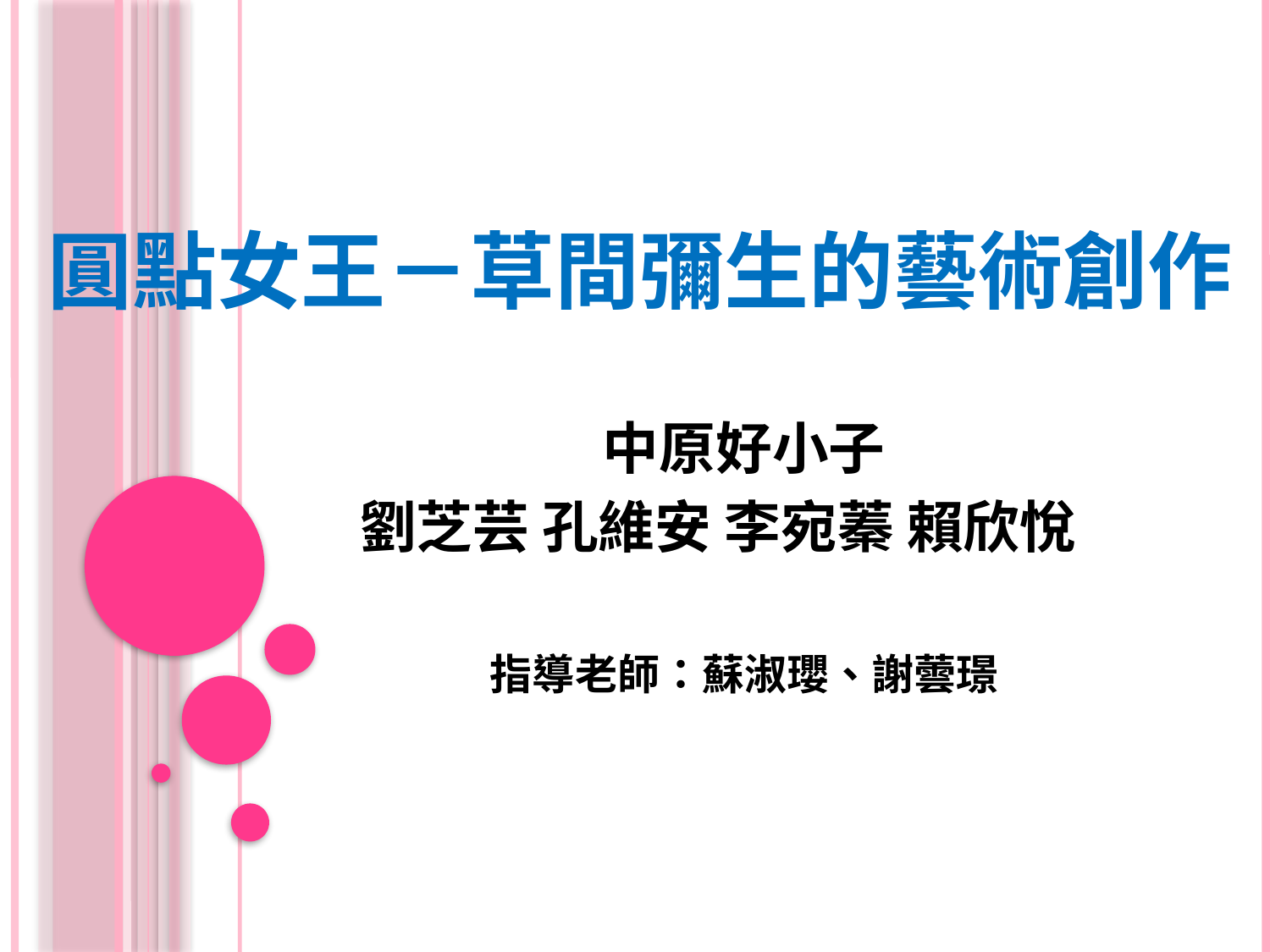

# 圓點女王－草間彌生的藝術創作
中原好小子
劉芝芸 孔維安 李宛蓁 賴欣悅

指導老師：蘇淑瓔、謝蕓璟